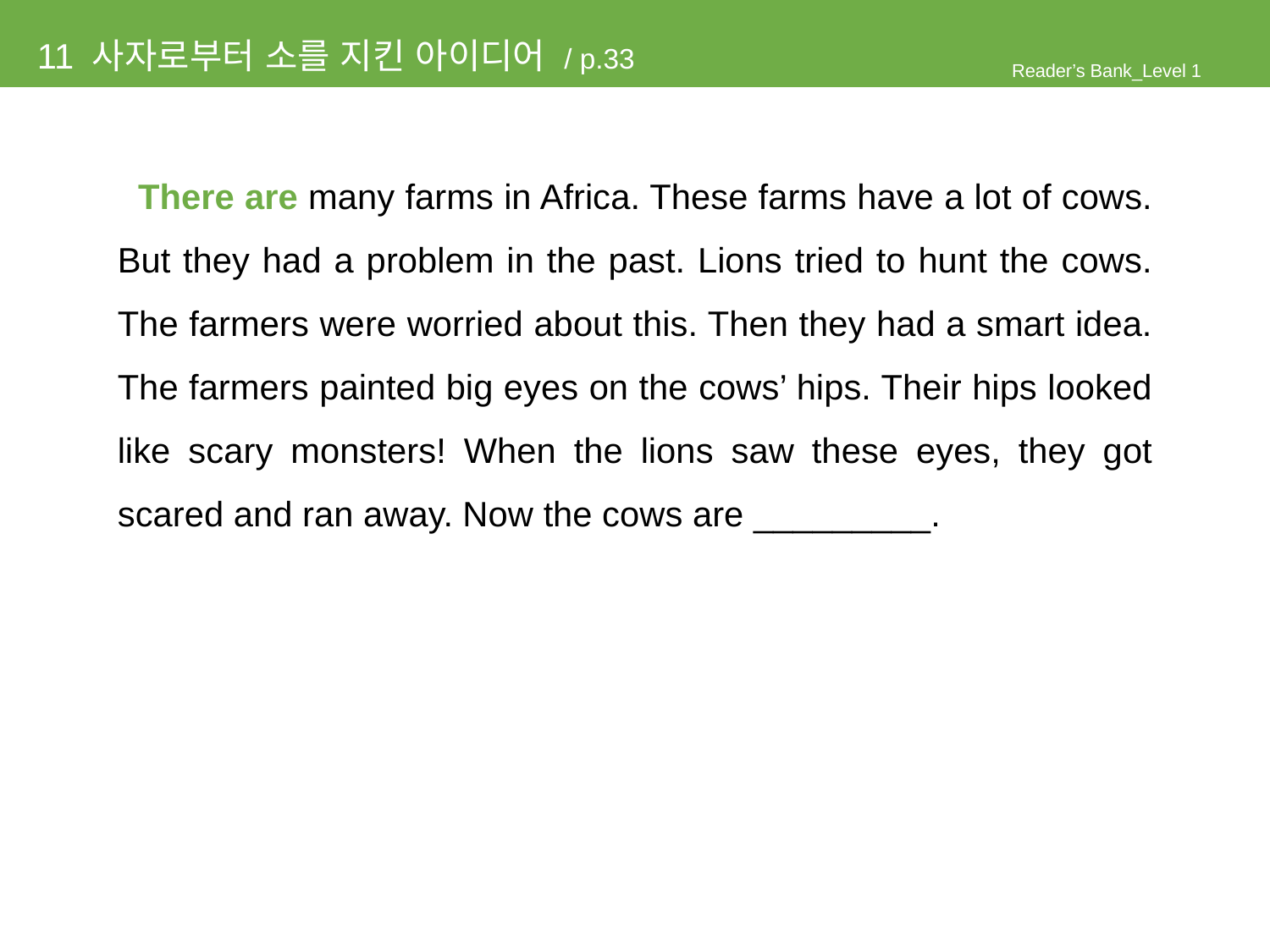

# 11 사자로부터 소를 지킨 아이디어 / p.33
Reader’s Bank_Level 1
  There are many farms in Africa. These farms have a lot of cows. But they had a problem in the past. Lions tried to hunt the cows. The farmers were worried about this. Then they had a smart idea. The farmers painted big eyes on the cows’ hips. Their hips looked like scary monsters! When the lions saw these eyes, they got scared and ran away. Now the cows are _________.